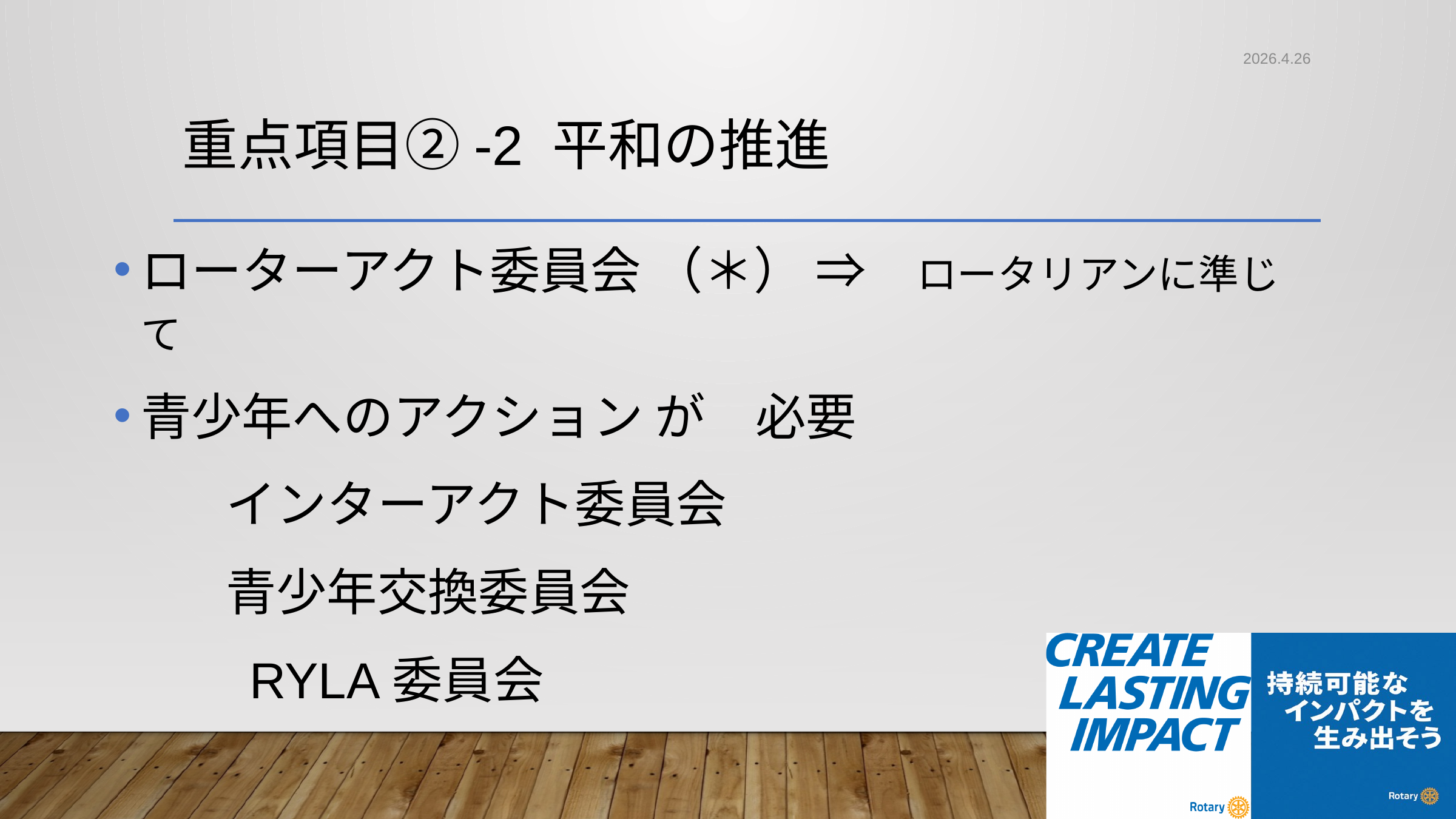

2026.4.26
# 重点項目②-2 平和の推進
ローターアクト委員会 （＊） ⇒　ロータリアンに準じて
青少年へのアクション が　必要
　　 インターアクト委員会
　　 青少年交換委員会
　　  RYLA委員会